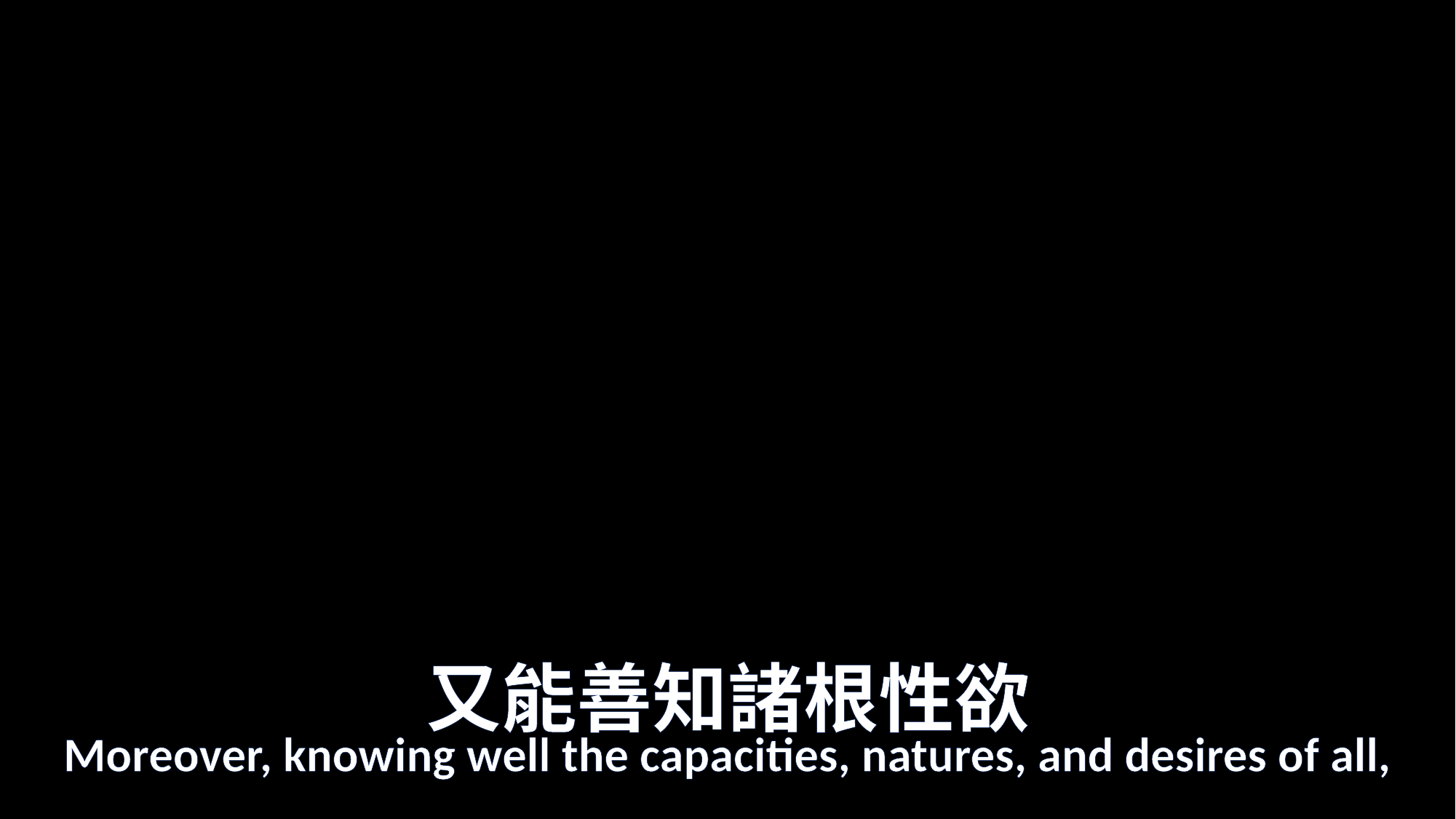

# 又能善知諸根性欲
Moreover, knowing well the capacities, natures, and desires of all,